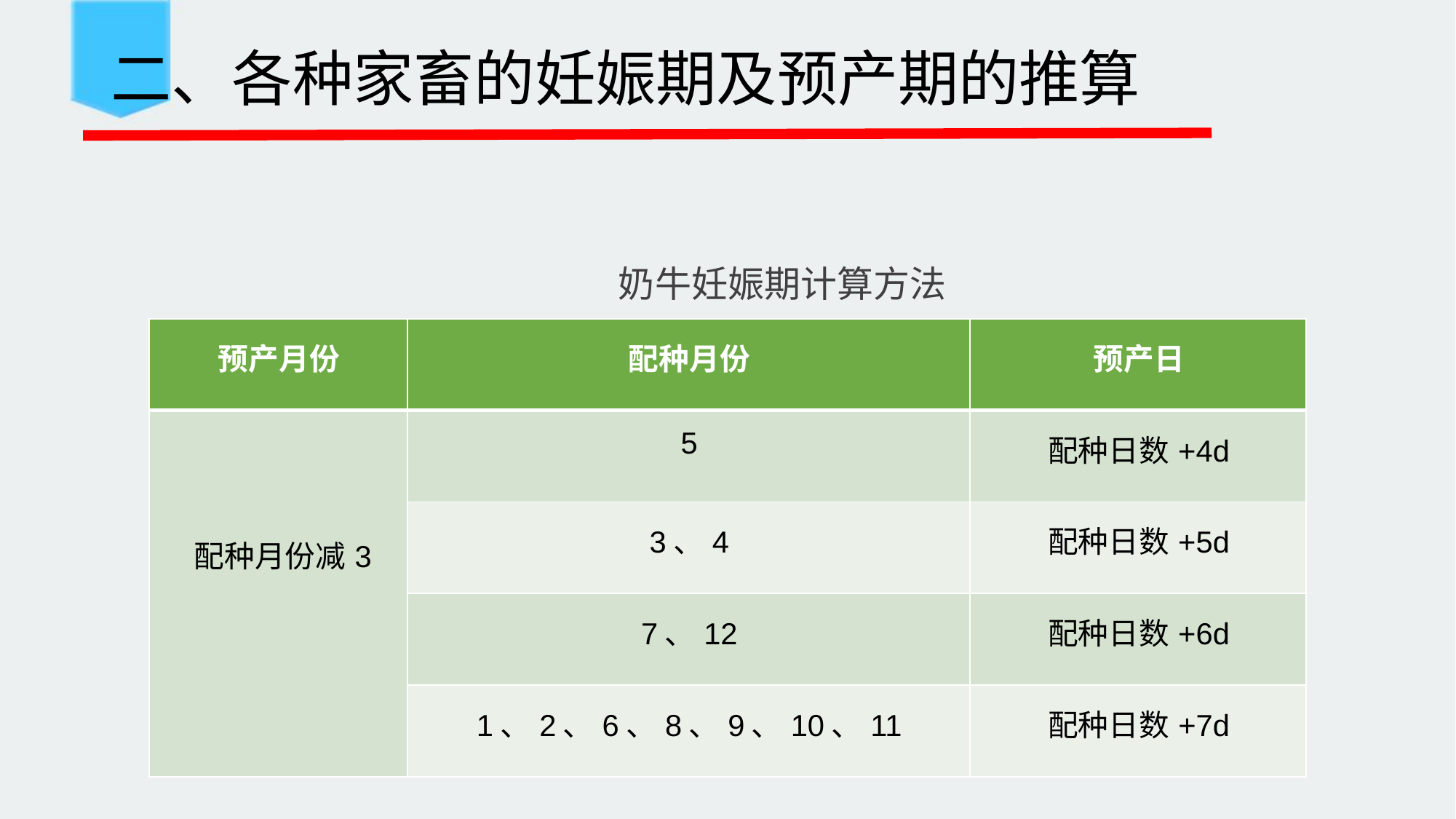

二、各种家畜的妊娠期及预产期的推算
奶牛妊娠期计算方法
| 预产月份 | 配种月份 | 预产日 |
| --- | --- | --- |
| 配种月份减3 | 5 | 配种日数+4d |
|  | 3、4 | 配种日数+5d |
|  | 7、12 | 配种日数+6d |
|  | 1、2、6、8、9、10、11 | 配种日数+7d |